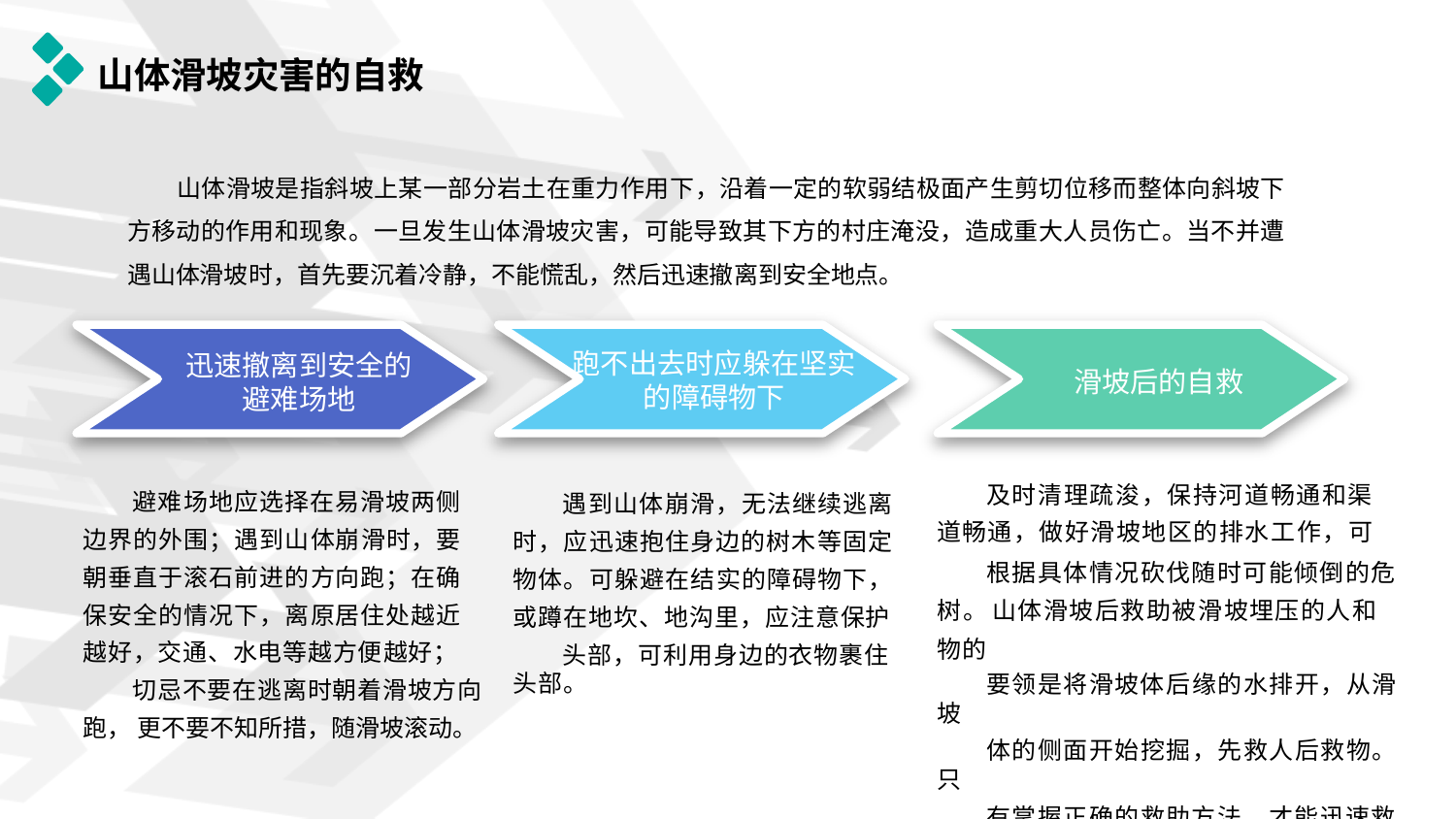

# 山体滑坡灾害的自救

山体滑坡是指斜坡上某一部分岩土在重力作用下，沿着一定的软弱结极面产生剪切位移而整体向斜坡下 方移动的作用和现象。一旦发生山体滑坡灾害，可能导致其下方的村庄淹没，造成重大人员伤亡。当不并遭 遇山体滑坡时，首先要沉着冷静，不能慌乱，然后迅速撤离到安全地点。

跑不出去时应躲在坚实 的障碍物下
迅速撤离到安全的
避难场地
滑坡后的自救
及时清理疏浚，保持河道畅通和渠 道畅通，做好滑坡地区的排水工作，可
根据具体情况砍伐随时可能倾倒的危树。 山体滑坡后救助被滑坡埋压的人和物的
要领是将滑坡体后缘的水排开，从滑坡
体的侧面开始挖掘，先救人后救物。只
有掌握正确的救助方法，才能迅速救人。
避难场地应选择在易滑坡两侧 边界的外围；遇到山体崩滑时，要 朝垂直于滚石前进的方向跑；在确 保安全的情况下，离原居住处越近 越好，交通、水电等越方便越好；
切忌不要在逃离时朝着滑坡方向跑， 更不要不知所措，随滑坡滚动。
遇到山体崩滑，无法继续逃离 时，应迅速抱住身边的树木等固定 物体。可躲避在结实的障碍物下， 或蹲在地坎、地沟里，应注意保护
头部，可利用身边的衣物裹住头部。